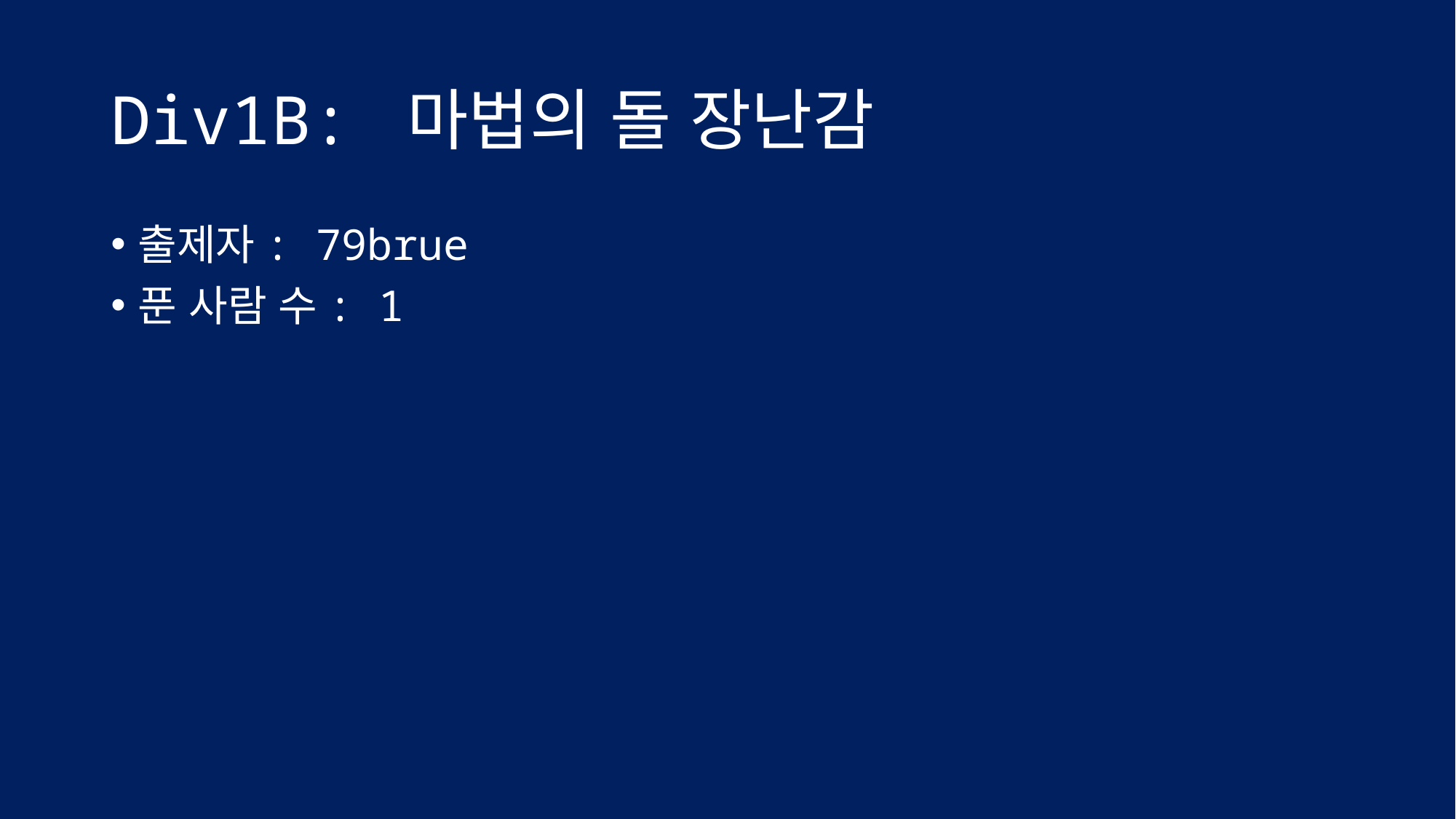

# Div1B: 마법의 돌 장난감
출제자: 79brue
푼 사람 수: 1